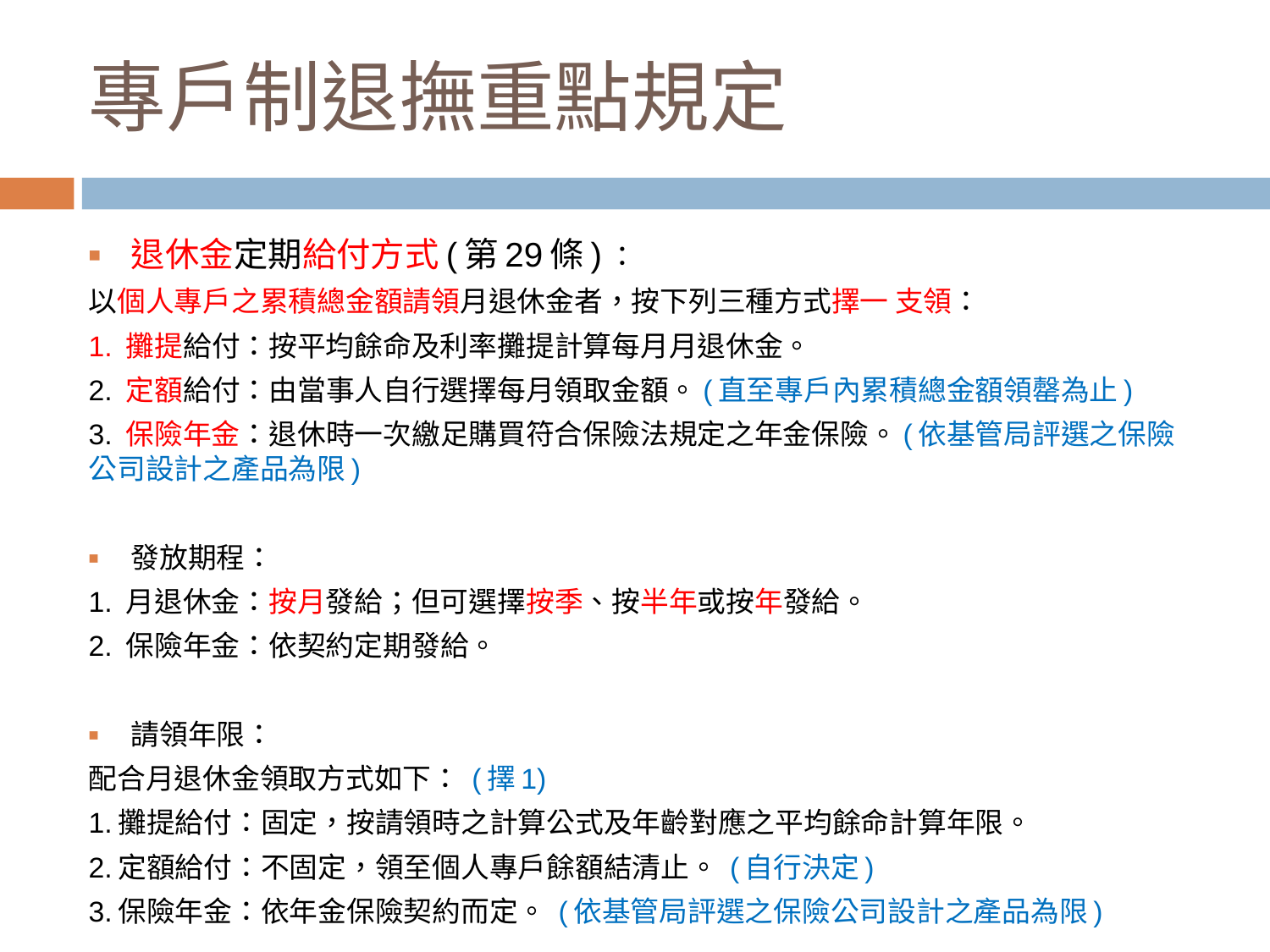

# 專戶制退撫重點規定
退休金定期給付方式(第29條)：
以個人專戶之累積總金額請領月退休金者，按下列三種方式擇一 支領：
1. 攤提給付：按平均餘命及利率攤提計算每月月退休金。
2. 定額給付：由當事人自行選擇每月領取金額。(直至專戶內累積總金額領罄為止)
3. 保險年金：退休時一次繳足購買符合保險法規定之年金保險。(依基管局評選之保險公司設計之產品為限)

發放期程：
1. 月退休金：按月發給；但可選擇按季、按半年或按年發給。
2. 保險年金：依契約定期發給。

請領年限：
配合月退休金領取方式如下： (擇1)
1.攤提給付：固定，按請領時之計算公式及年齡對應之平均餘命計算年限。
2.定額給付：不固定，領至個人專戶餘額結清止。 (自行決定)
3.保險年金：依年金保險契約而定。 (依基管局評選之保險公司設計之產品為限)